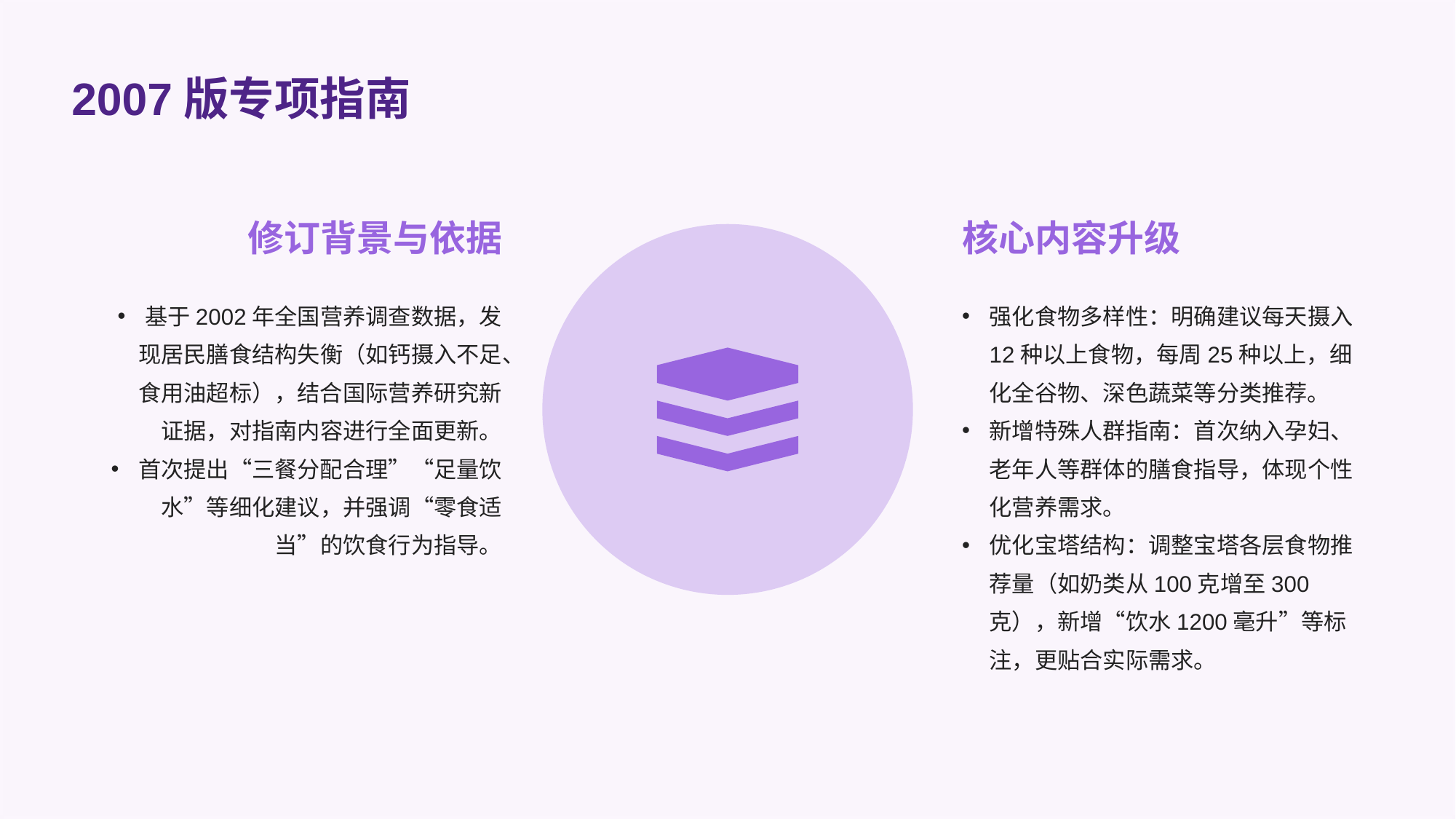

2007版专项指南
修订背景与依据
核心内容升级

基于2002年全国营养调查数据，发现居民膳食结构失衡（如钙摄入不足、食用油超标），结合国际营养研究新证据，对指南内容进行全面更新。
首次提出“三餐分配合理”“足量饮水”等细化建议，并强调“零食适当”的饮食行为指导。
强化食物多样性：明确建议每天摄入12种以上食物，每周25种以上，细化全谷物、深色蔬菜等分类推荐。
新增特殊人群指南：首次纳入孕妇、老年人等群体的膳食指导，体现个性化营养需求。
优化宝塔结构：调整宝塔各层食物推荐量（如奶类从100克增至300克），新增“饮水1200毫升”等标注，更贴合实际需求。